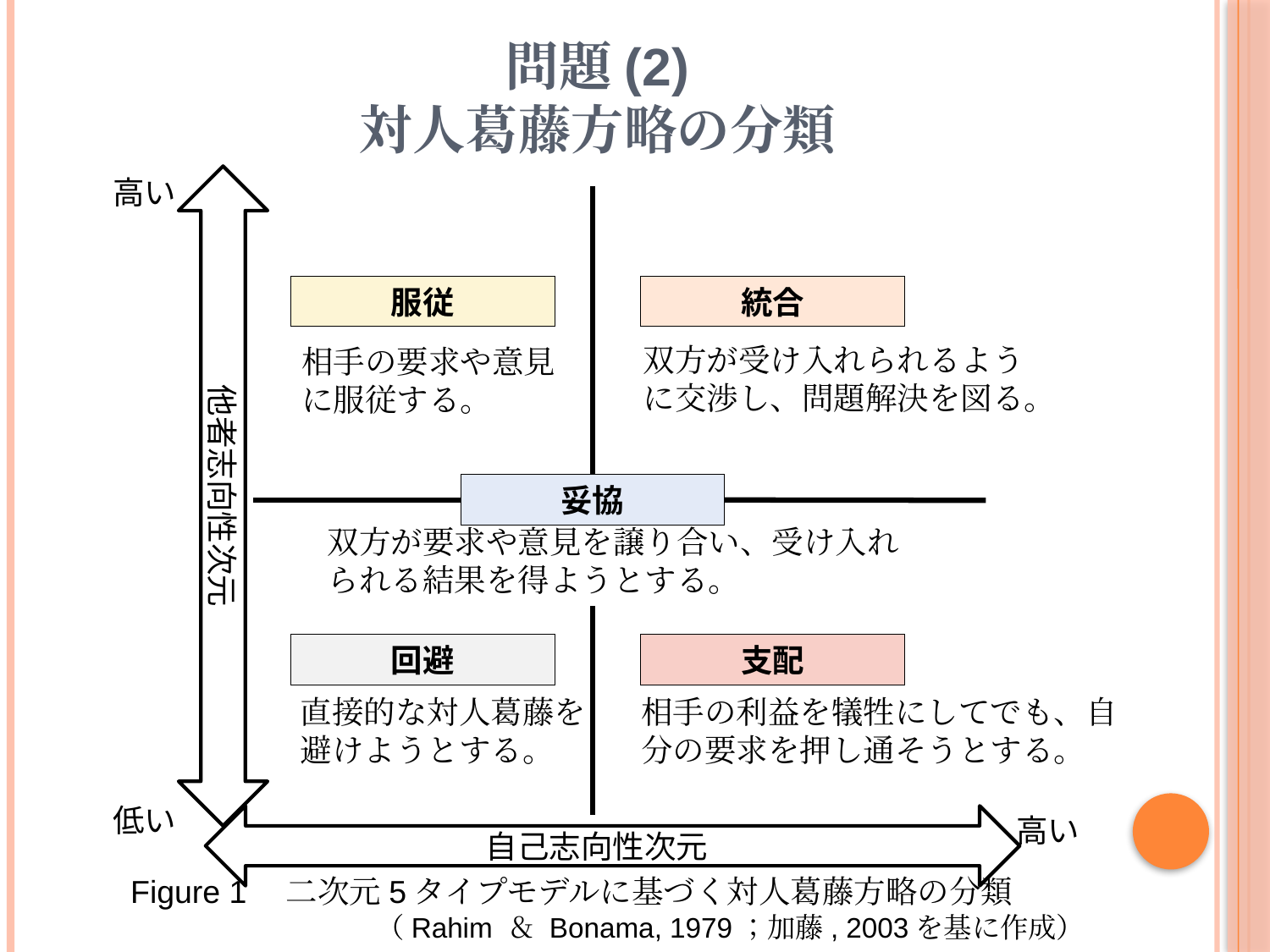

# 問題(2) 対人葛藤方略の分類
高い
他者志向性次元
服従
統合
双方が受け入れられるように交渉し、問題解決を図る。
相手の要求や意見に服従する。
妥協
双方が要求や意見を譲り合い、受け入れられる結果を得ようとする。
回避
支配
相手の利益を犠牲にしてでも、自分の要求を押し通そうとする。
直接的な対人葛藤を避けようとする。
低い
4
高い
自己志向性次元元
Figure 1　二次元5タイプモデルに基づく対人葛藤方略の分類
（Rahim ＆ Bonama, 1979；加藤, 2003を基に作成）